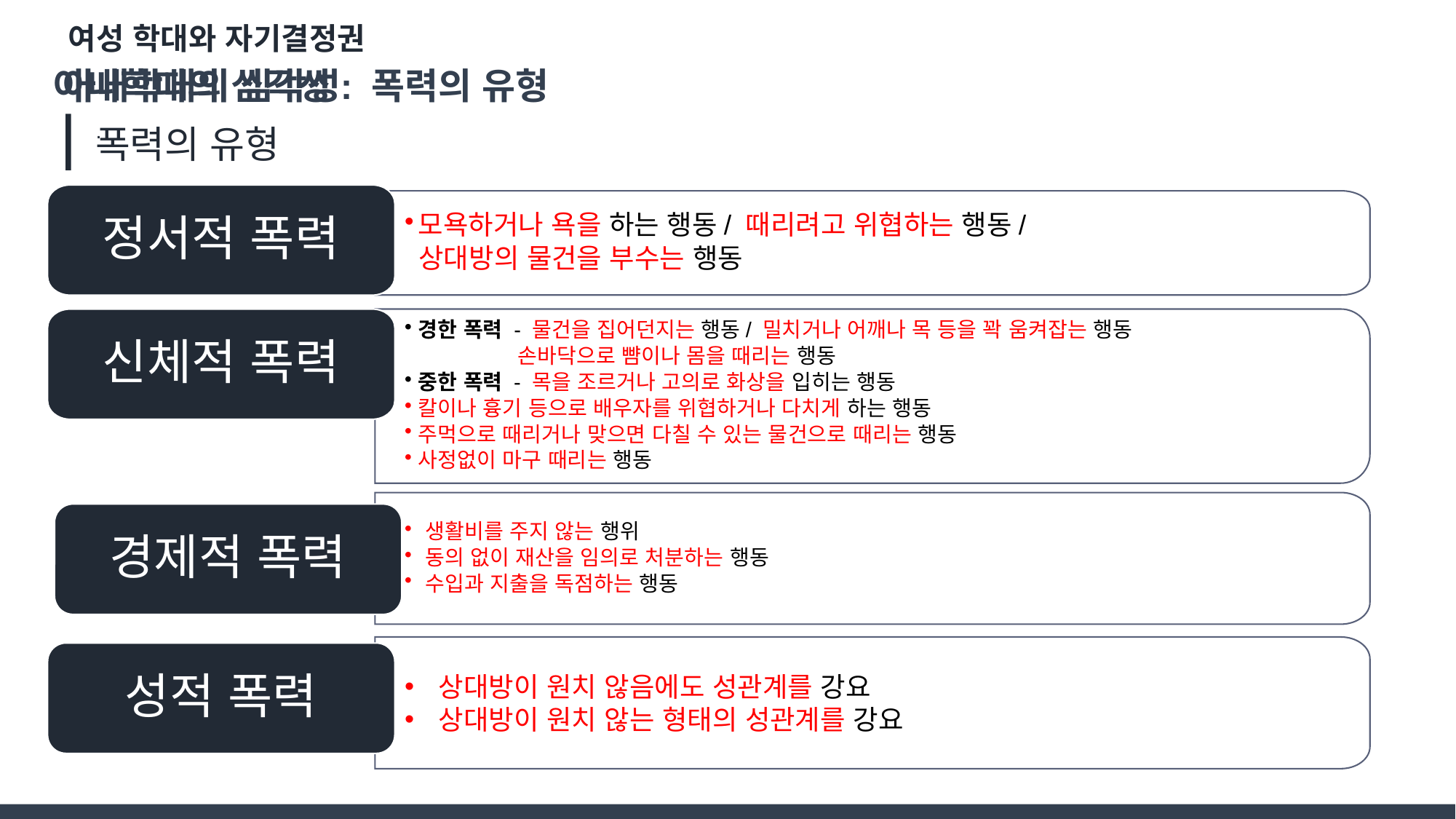

여성 학대와 자기결정권
아내학대의 심각성
아내학대의 심각성: 폭력의 유형
.

폭력의 유형
정서적 폭력
모욕하거나 욕을 하는 행동/ 때리려고 위협하는 행동/
 상대방의 물건을 부수는 행동
신체적 폭력
경한 폭력 - 물건을 집어던지는 행동/ 밀치거나 어깨나 목 등을 꽉 움켜잡는 행동
                  손바닥으로 뺨이나 몸을 때리는 행동
중한 폭력 - 목을 조르거나 고의로 화상을 입히는 행동
칼이나 흉기 등으로 배우자를 위협하거나 다치게 하는 행동
주먹으로 때리거나 맞으면 다칠 수 있는 물건으로 때리는 행동
사정없이 마구 때리는 행동
생활비를 주지 않는 행위
동의 없이 재산을 임의로 처분하는 행동
수입과 지출을 독점하는 행동

경제적 폭력
상대방이 원치 않음에도 성관계를 강요
상대방이 원치 않는 형태의 성관계를 강요

성적 폭력